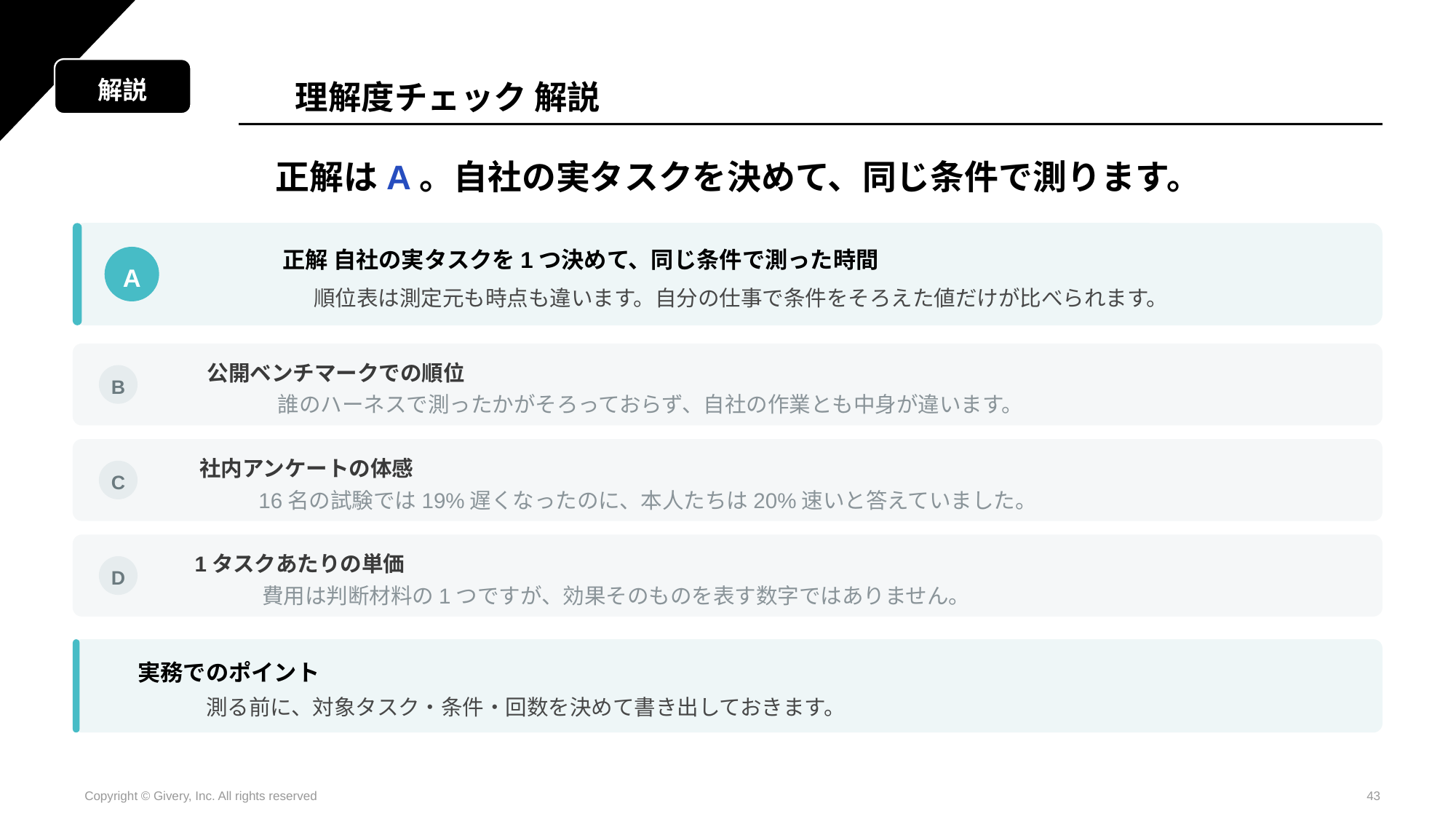

解説
理解度チェック 解説

正解はA。自社の実タスクを決めて、同じ条件で測ります。

正解 自社の実タスクを1つ決めて、同じ条件で測った時間

A
順位表は測定元も時点も違います。自分の仕事で条件をそろえた値だけが比べられます。

公開ベンチマークでの順位

B
誰のハーネスで測ったかがそろっておらず、自社の作業とも中身が違います。

社内アンケートの体感

C
16名の試験では19%遅くなったのに、本人たちは20%速いと答えていました。

1タスクあたりの単価

D
費用は判断材料の1つですが、効果そのものを表す数字ではありません。

実務でのポイント
測る前に、対象タスク・条件・回数を決めて書き出しておきます。
Copyright © Givery, Inc. All rights reserved
43